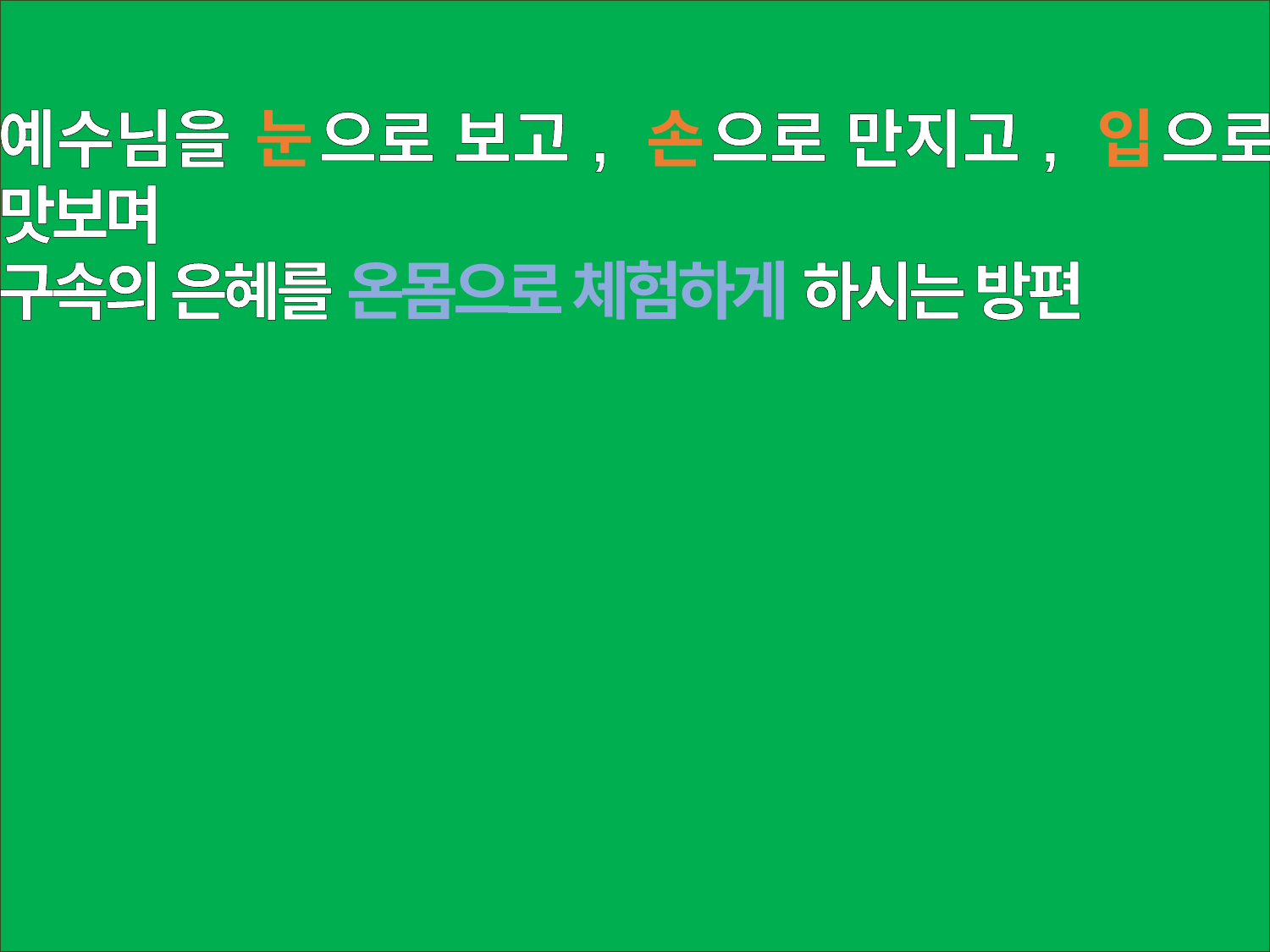

예수님을 눈으로 보고, 손으로 만지고, 입으로 맛보며
구속의 은혜를 온몸으로 체험하게 하시는 방편